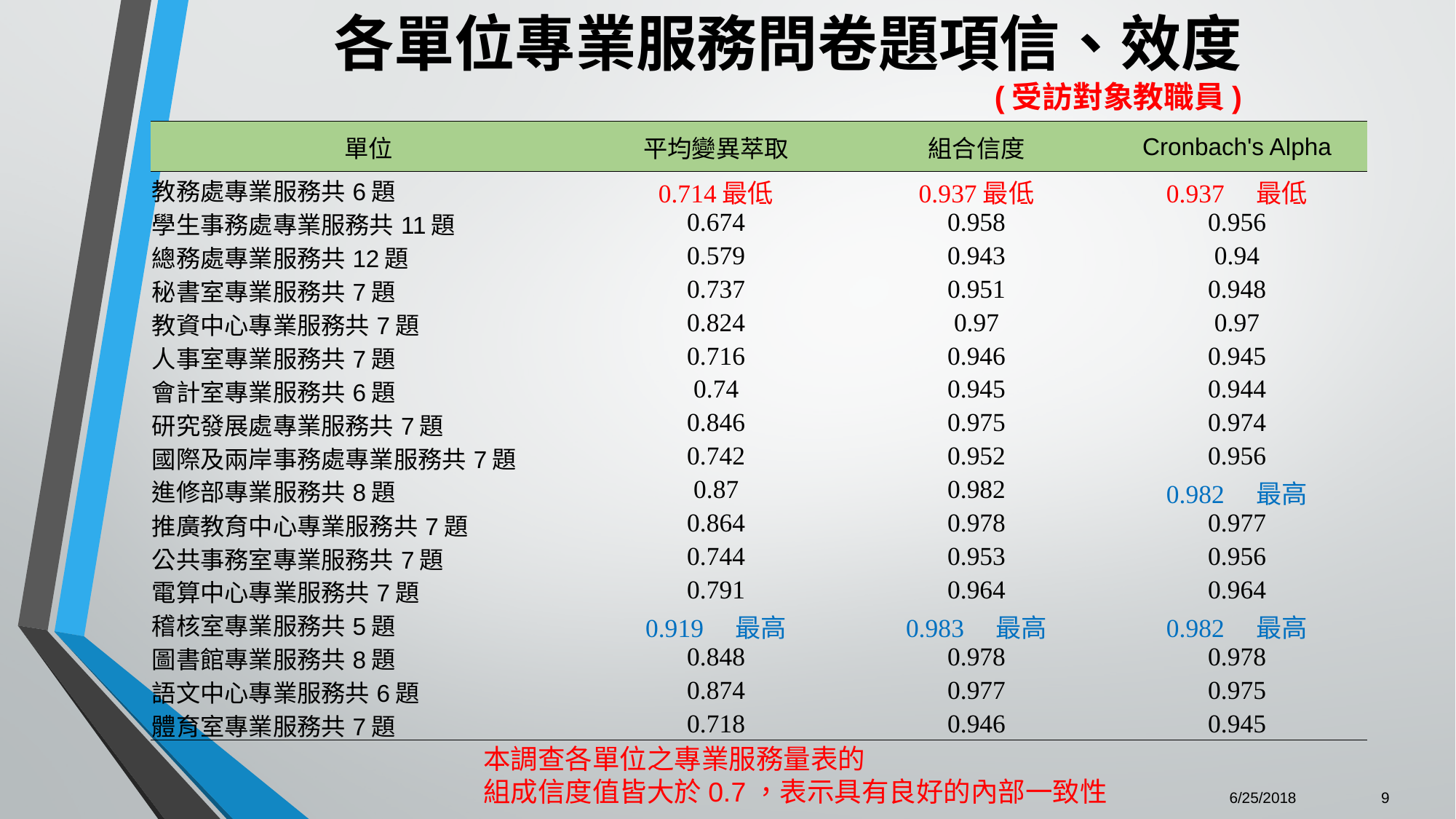

各單位專業服務問卷題項信、效度
(受訪對象教職員)
| 單位 | 平均變異萃取 | 組合信度 | Cronbach's Alpha |
| --- | --- | --- | --- |
| 教務處專業服務共6題 | 0.714最低 | 0.937最低 | 0.937　最低 |
| 學生事務處專業服務共11題 | 0.674 | 0.958 | 0.956 |
| 總務處專業服務共12題 | 0.579 | 0.943 | 0.94 |
| 秘書室專業服務共7題 | 0.737 | 0.951 | 0.948 |
| 教資中心專業服務共7題 | 0.824 | 0.97 | 0.97 |
| 人事室專業服務共7題 | 0.716 | 0.946 | 0.945 |
| 會計室專業服務共6題 | 0.74 | 0.945 | 0.944 |
| 研究發展處專業服務共7題 | 0.846 | 0.975 | 0.974 |
| 國際及兩岸事務處專業服務共7題 | 0.742 | 0.952 | 0.956 |
| 進修部專業服務共8題 | 0.87 | 0.982 | 0.982　最高 |
| 推廣教育中心專業服務共7題 | 0.864 | 0.978 | 0.977 |
| 公共事務室專業服務共7題 | 0.744 | 0.953 | 0.956 |
| 電算中心專業服務共7題 | 0.791 | 0.964 | 0.964 |
| 稽核室專業服務共5題 | 0.919　最高 | 0.983　最高 | 0.982　最高 |
| 圖書館專業服務共8題 | 0.848 | 0.978 | 0.978 |
| 語文中心專業服務共6題 | 0.874 | 0.977 | 0.975 |
| 體育室專業服務共7題 | 0.718 | 0.946 | 0.945 |
本調查各單位之專業服務量表的
組成信度值皆大於0.7，表示具有良好的內部一致性
9
6/25/2018